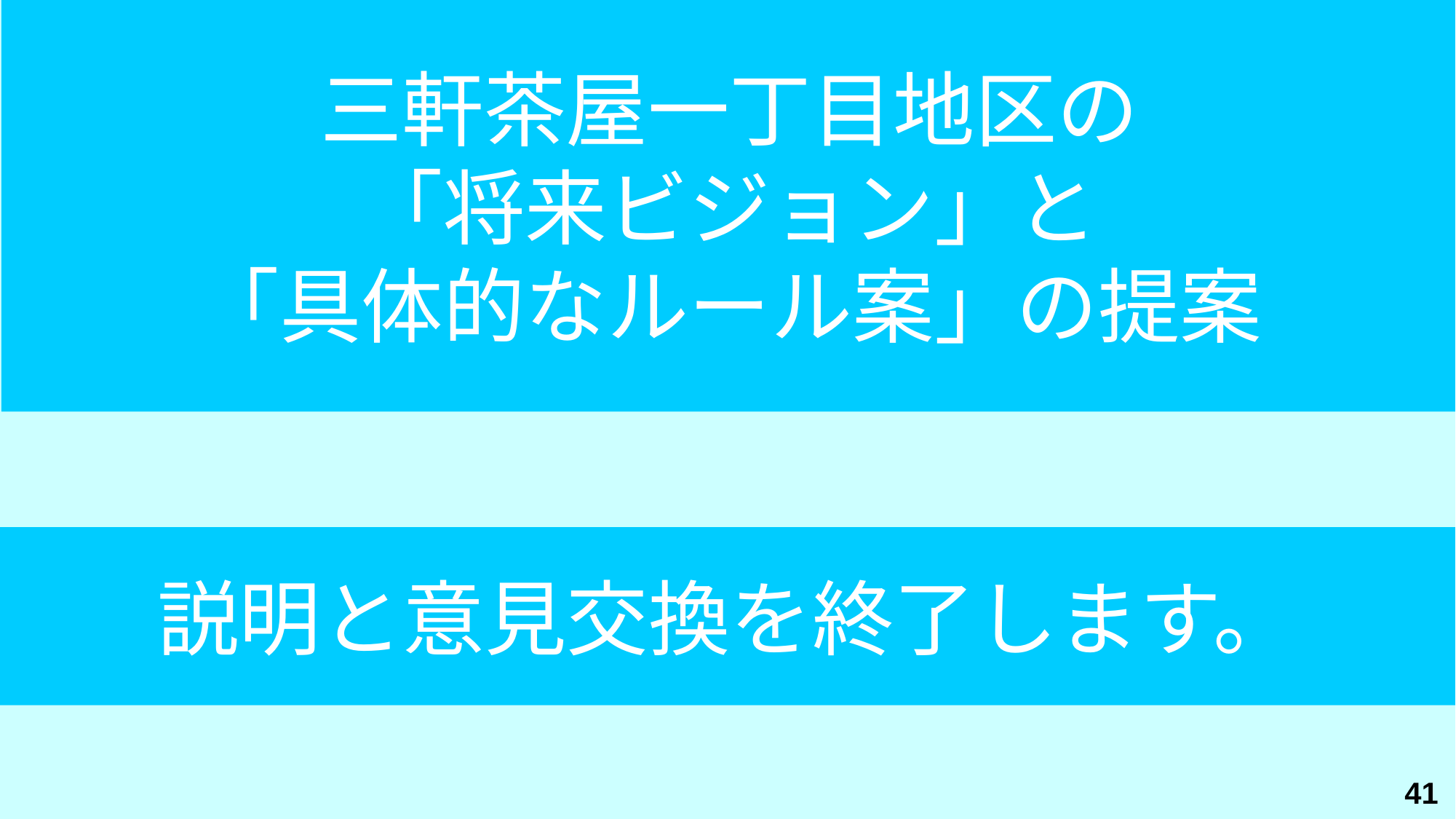

# 三軒茶屋一丁目地区の 「将来ビジョン」と 「具体的なルール案」の提案
説明と意見交換を終了します。
41